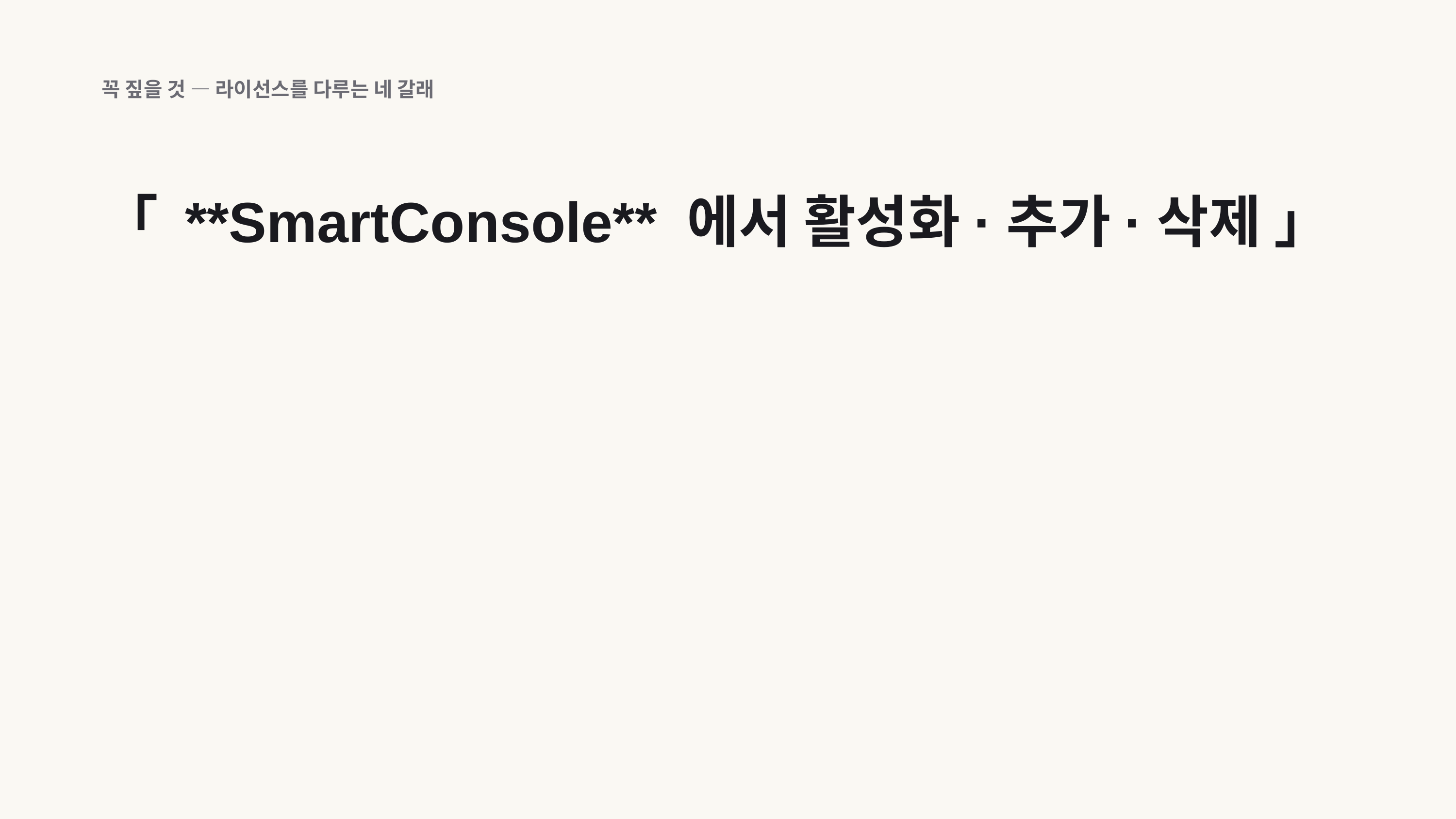

꼭 짚을 것 — 라이선스를 다루는 네 갈래
「 **SmartConsole** 에서 활성화·추가·삭제 」